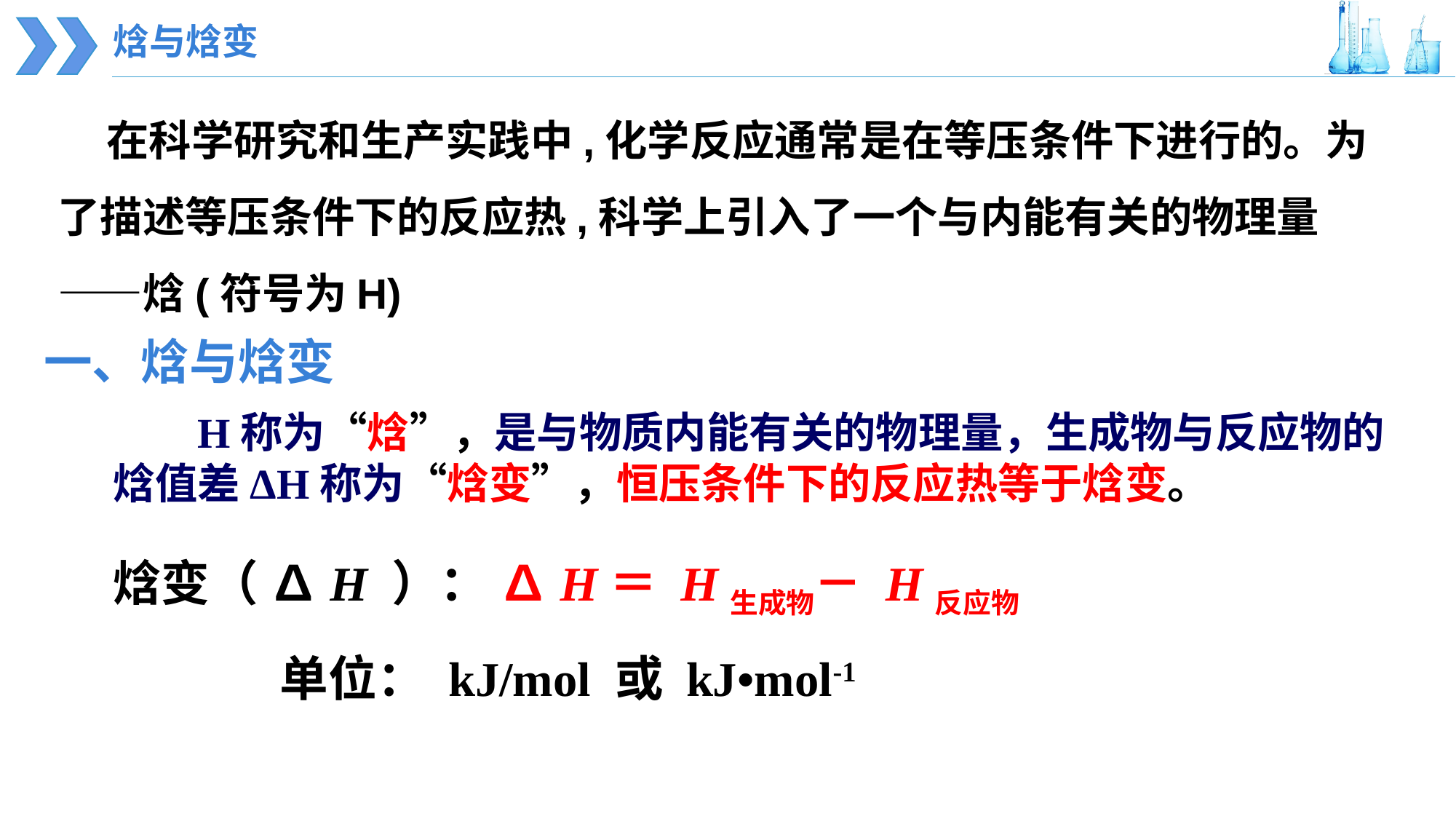

焓与焓变
    在科学研究和生产实践中,化学反应通常是在等压条件下进行的。为了描述等压条件下的反应热,科学上引入了一个与内能有关的物理量——焓(符号为H)
一、焓与焓变
        H称为“焓”，是与物质内能有关的物理量，生成物与反应物的焓值差ΔH称为“焓变”，恒压条件下的反应热等于焓变。
焓变（ ∆H ）： ∆H＝ H生成物－ H反应物
              单位： kJ/mol 或 kJ•mol-1